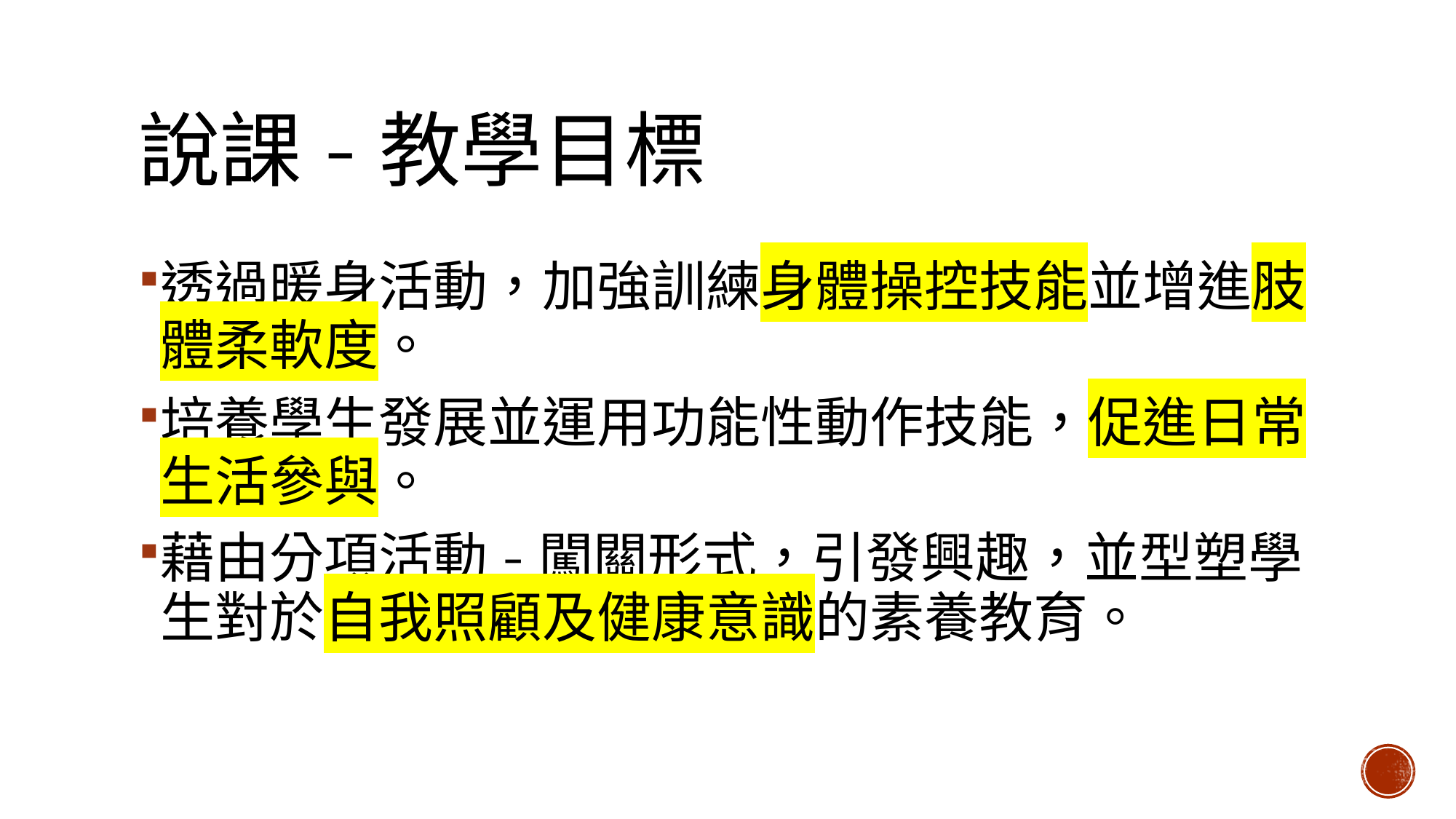

# 說課-教學目標
透過暖身活動，加強訓練身體操控技能並增進肢體柔軟度。
培養學生發展並運用功能性動作技能，促進日常生活參與。
藉由分項活動-闖關形式，引發興趣，並型塑學生對於自我照顧及健康意識的素養教育。